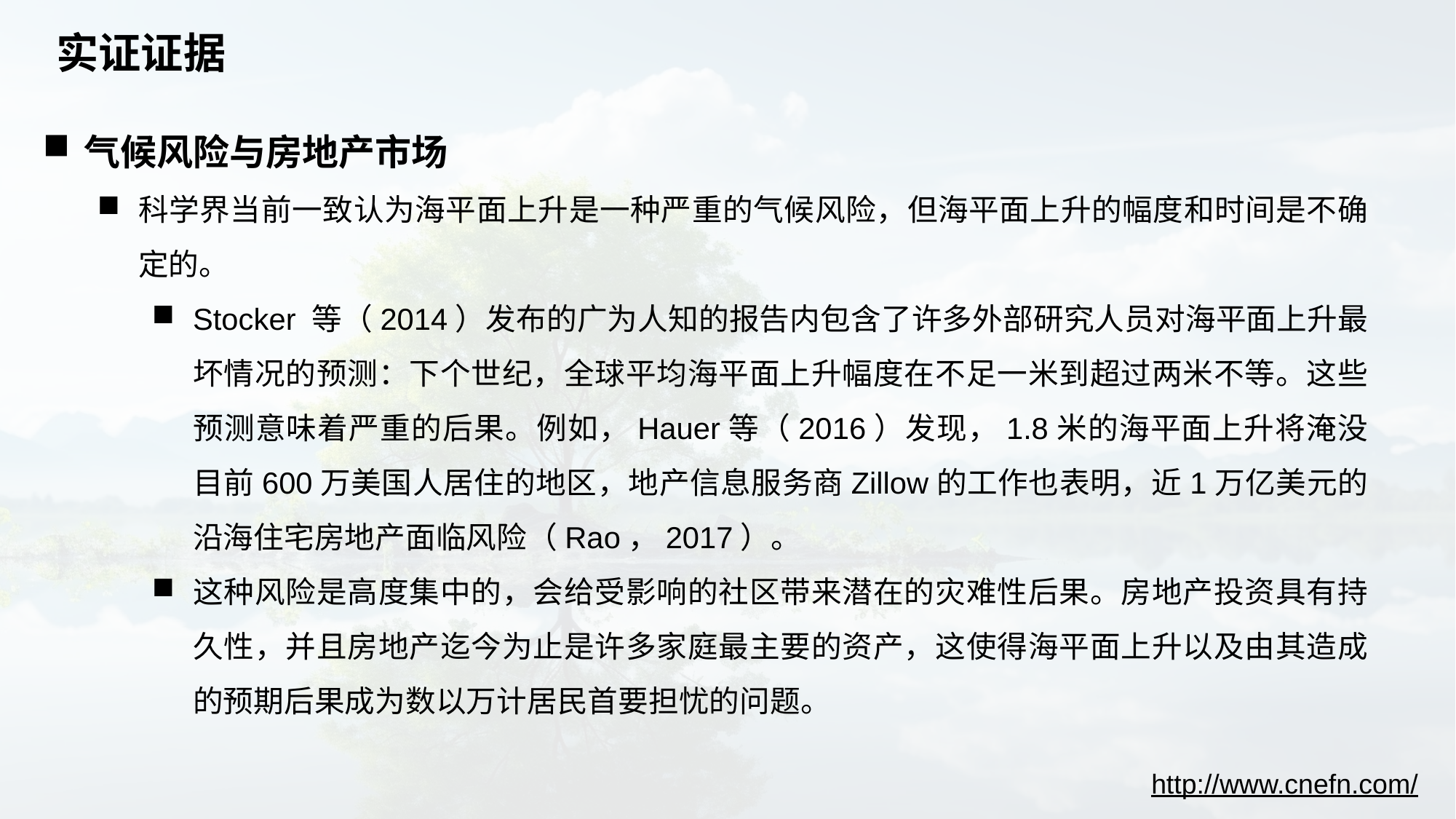

# 实证证据
气候风险与房地产市场
科学界当前一致认为海平面上升是一种严重的气候风险，但海平面上升的幅度和时间是不确定的。
Stocker 等（2014）发布的广为人知的报告内包含了许多外部研究人员对海平面上升最坏情况的预测：下个世纪，全球平均海平面上升幅度在不足一米到超过两米不等。这些预测意味着严重的后果。例如，Hauer等（2016）发现，1.8米的海平面上升将淹没目前600万美国人居住的地区，地产信息服务商Zillow的工作也表明，近1万亿美元的沿海住宅房地产面临风险（Rao，2017）。
这种风险是高度集中的，会给受影响的社区带来潜在的灾难性后果。房地产投资具有持久性，并且房地产迄今为止是许多家庭最主要的资产，这使得海平面上升以及由其造成的预期后果成为数以万计居民首要担忧的问题。